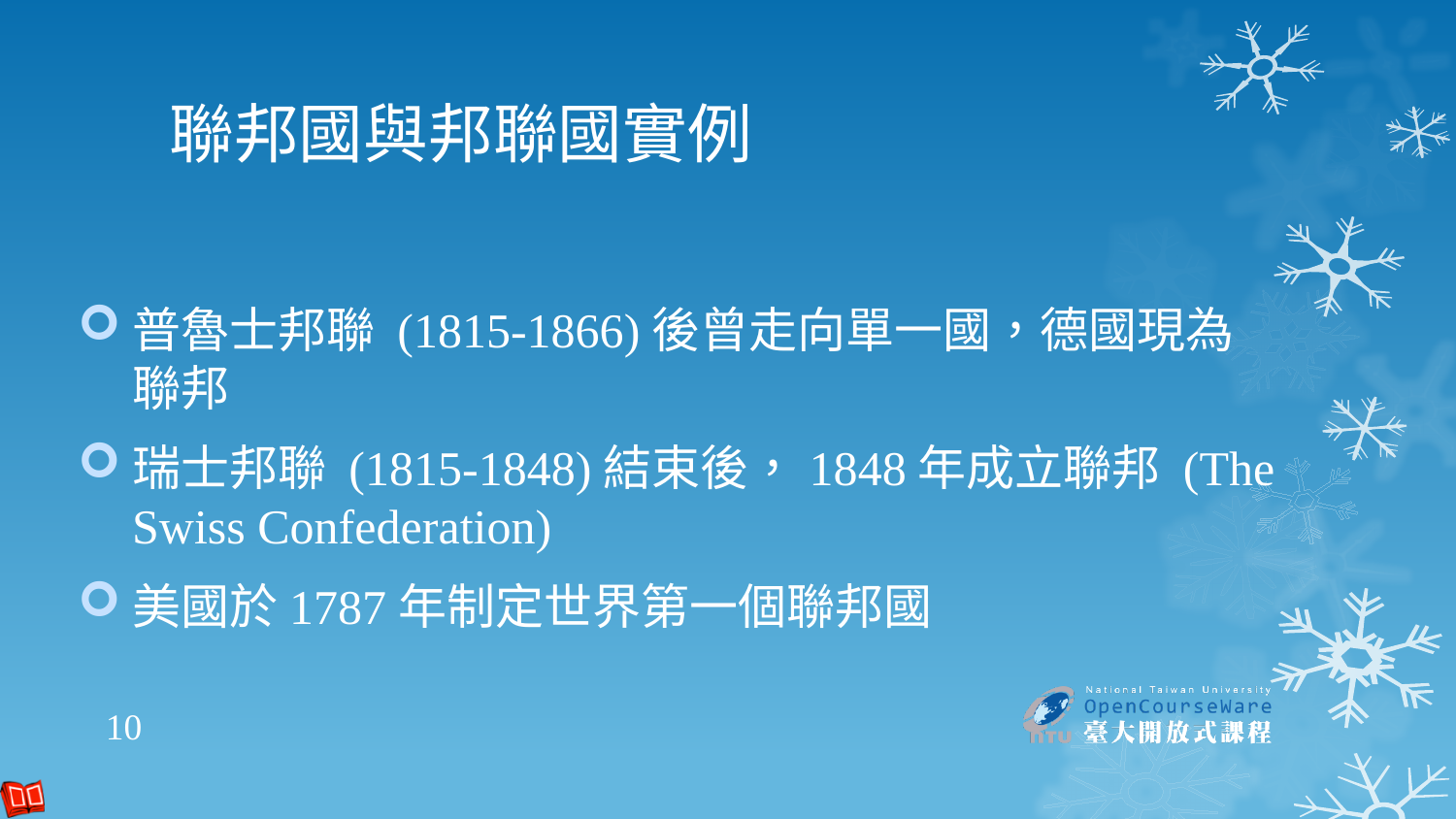

# 聯邦國與邦聯國實例
普魯士邦聯 (1815-1866)後曾走向單一國，德國現為聯邦
瑞士邦聯 (1815-1848)結束後，1848年成立聯邦 (The Swiss Confederation)
美國於1787年制定世界第一個聯邦國
10